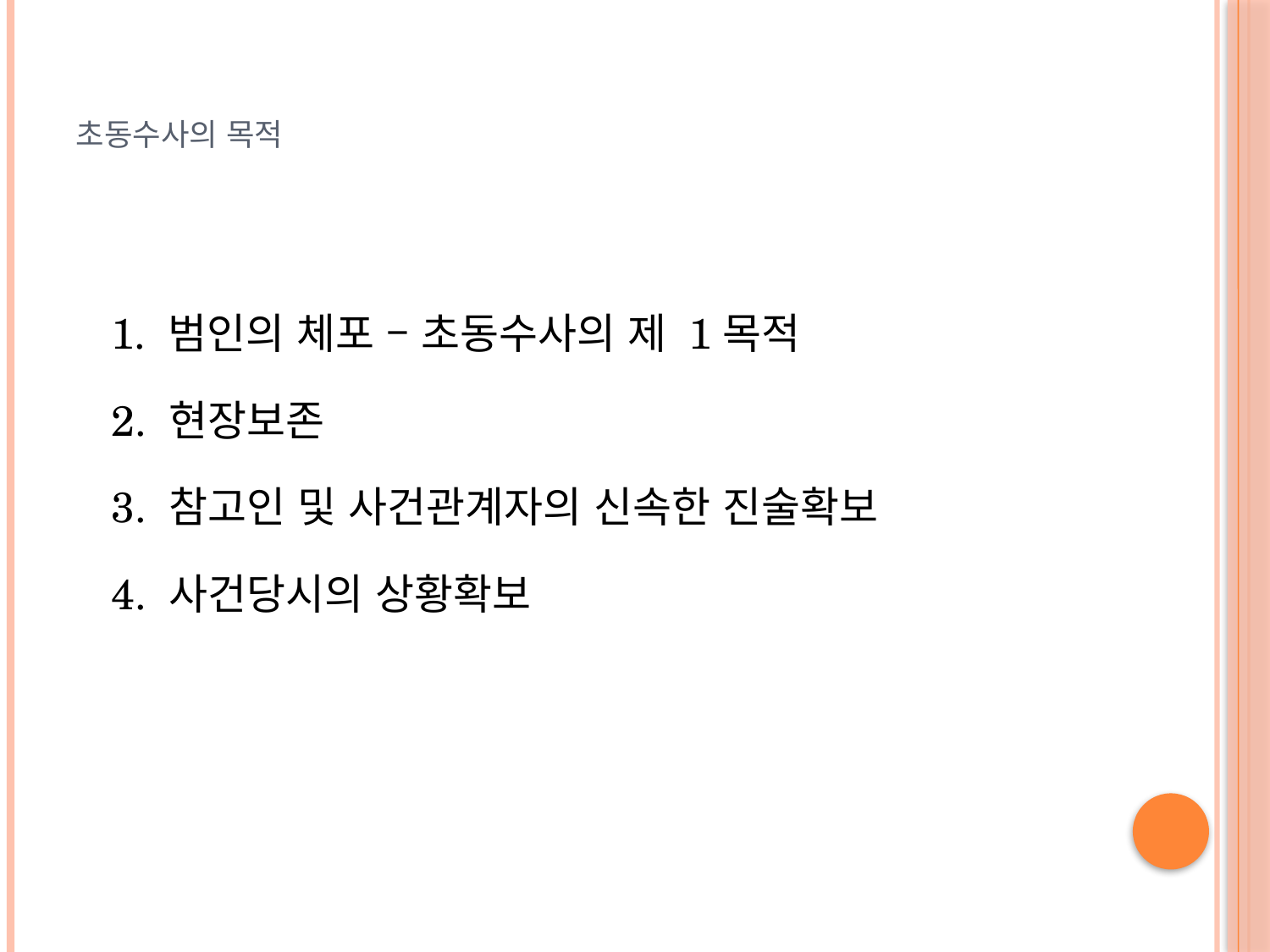

# 초동수사의 목적

   1. 범인의 체포 – 초동수사의 제 1목적
   2. 현장보존
   3. 참고인 및 사건관계자의 신속한 진술확보
   4. 사건당시의 상황확보